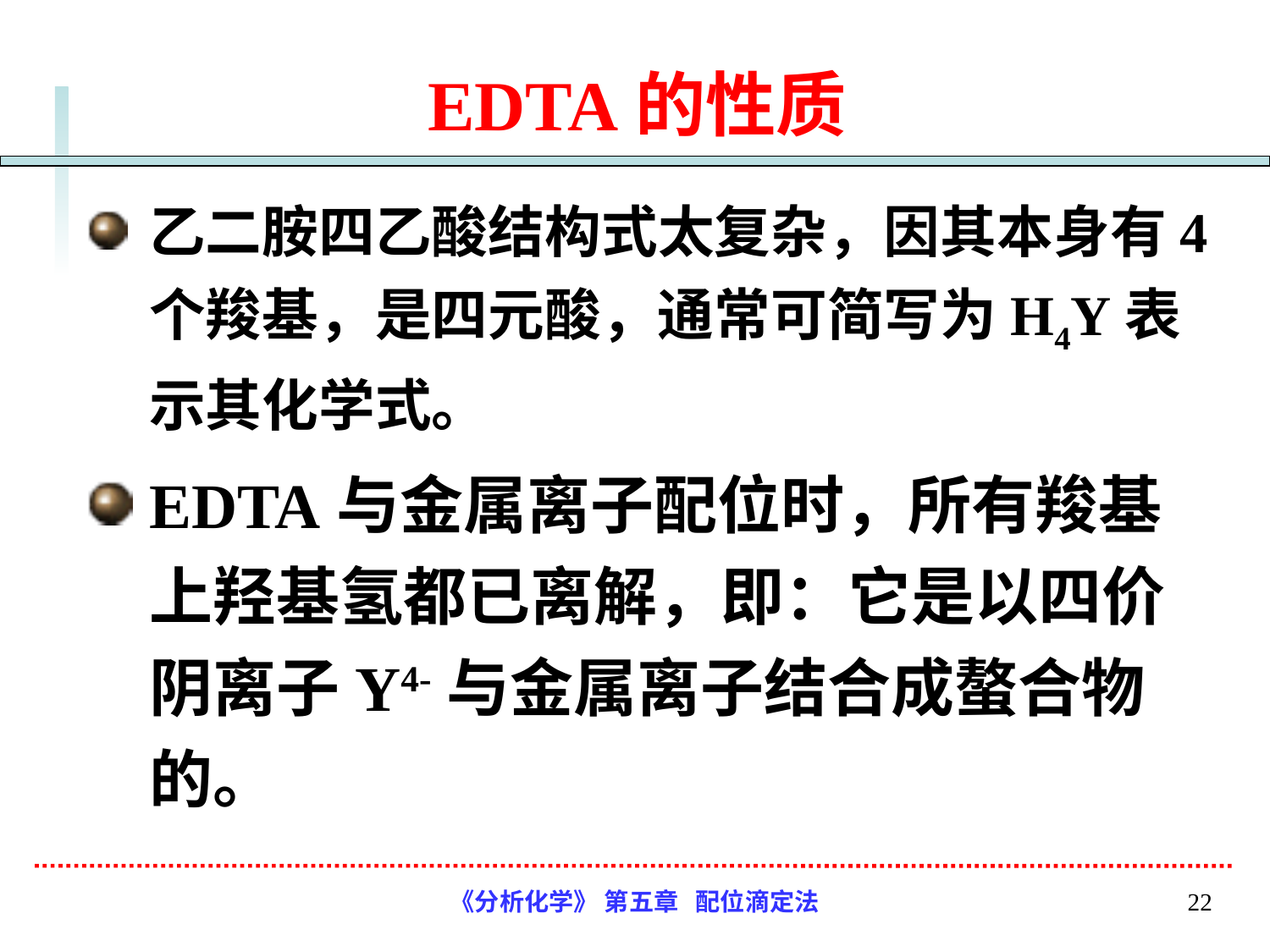

# EDTA的性质
乙二胺四乙酸结构式太复杂，因其本身有4个羧基，是四元酸，通常可简写为H4Y表示其化学式。
EDTA与金属离子配位时，所有羧基上羟基氢都已离解，即：它是以四价阴离子Y4-与金属离子结合成螯合物的。
《分析化学》 第五章   配位滴定法
22